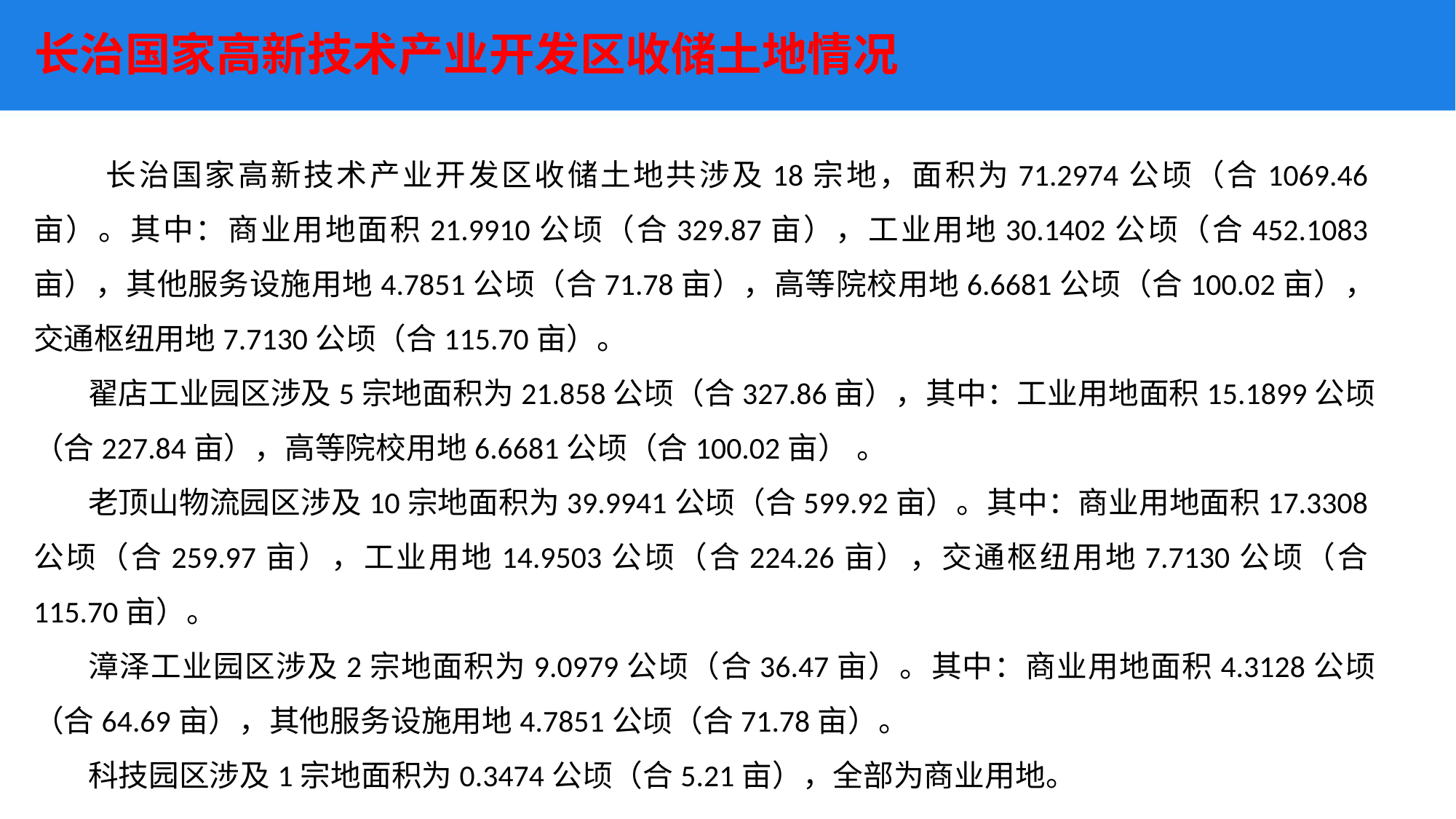

# 长治国家高新技术产业开发区收储土地情况
 长治国家高新技术产业开发区收储土地共涉及18宗地，面积为71.2974公顷（合1069.46亩）。其中：商业用地面积21.9910公顷（合329.87亩），工业用地30.1402公顷（合452.1083亩），其他服务设施用地4.7851公顷（合71.78亩），高等院校用地6.6681公顷（合100.02亩），交通枢纽用地7.7130公顷（合115.70亩）。
翟店工业园区涉及5宗地面积为21.858公顷（合327.86亩），其中：工业用地面积15.1899公顷（合227.84亩），高等院校用地6.6681公顷（合100.02亩） 。
老顶山物流园区涉及10宗地面积为39.9941公顷（合599.92亩）。其中：商业用地面积17.3308公顷（合259.97亩），工业用地14.9503公顷（合224.26亩），交通枢纽用地7.7130公顷（合115.70亩）。
漳泽工业园区涉及2宗地面积为9.0979公顷（合36.47亩）。其中：商业用地面积4.3128公顷（合64.69亩），其他服务设施用地4.7851公顷（合71.78亩）。
科技园区涉及1宗地面积为0.3474公顷（合5.21亩），全部为商业用地。